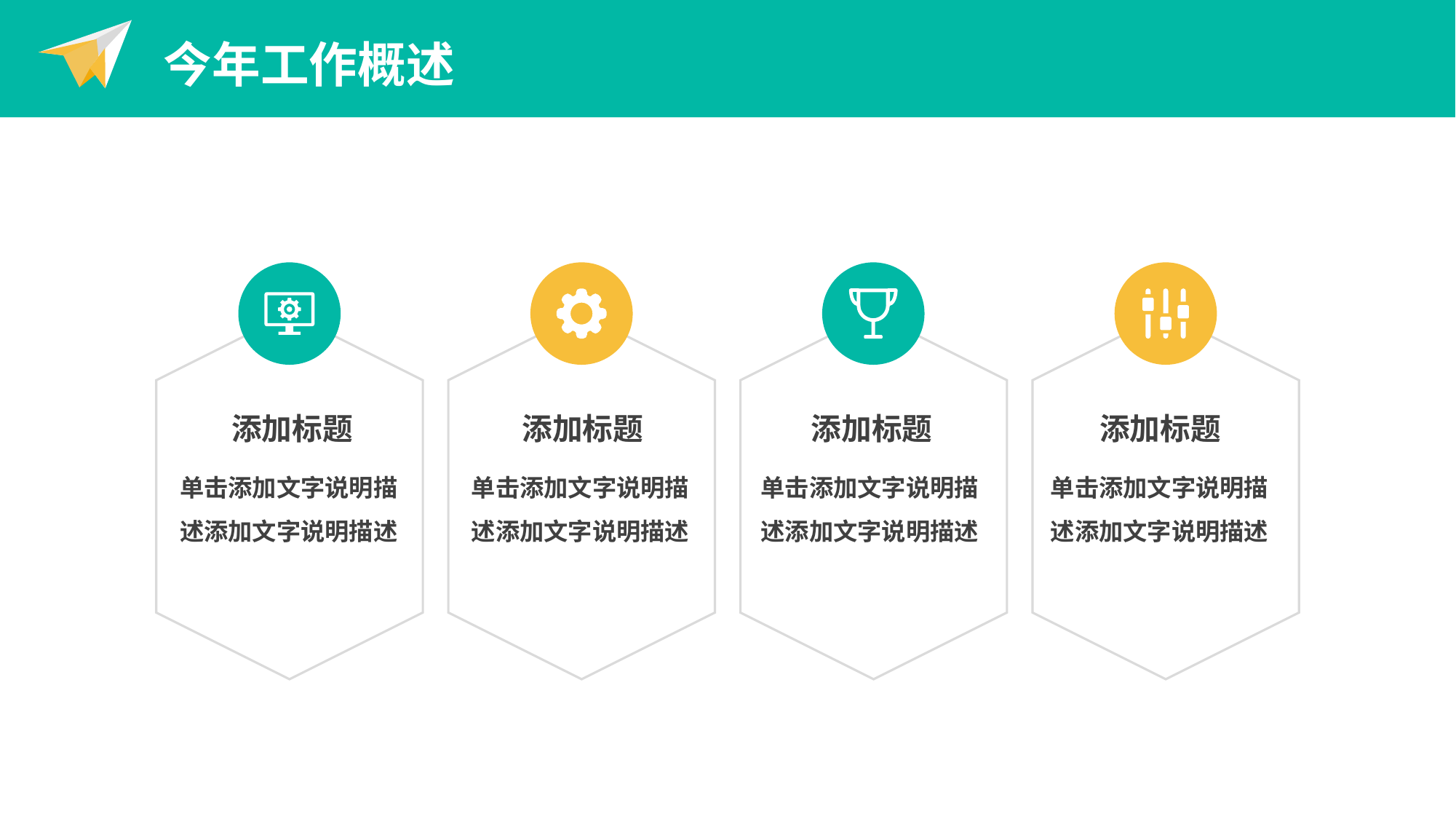

今年工作概述

添加标题
单击添加文字说明描述添加文字说明描述
添加标题
单击添加文字说明描述添加文字说明描述
添加标题
单击添加文字说明描述添加文字说明描述
添加标题
单击添加文字说明描述添加文字说明描述